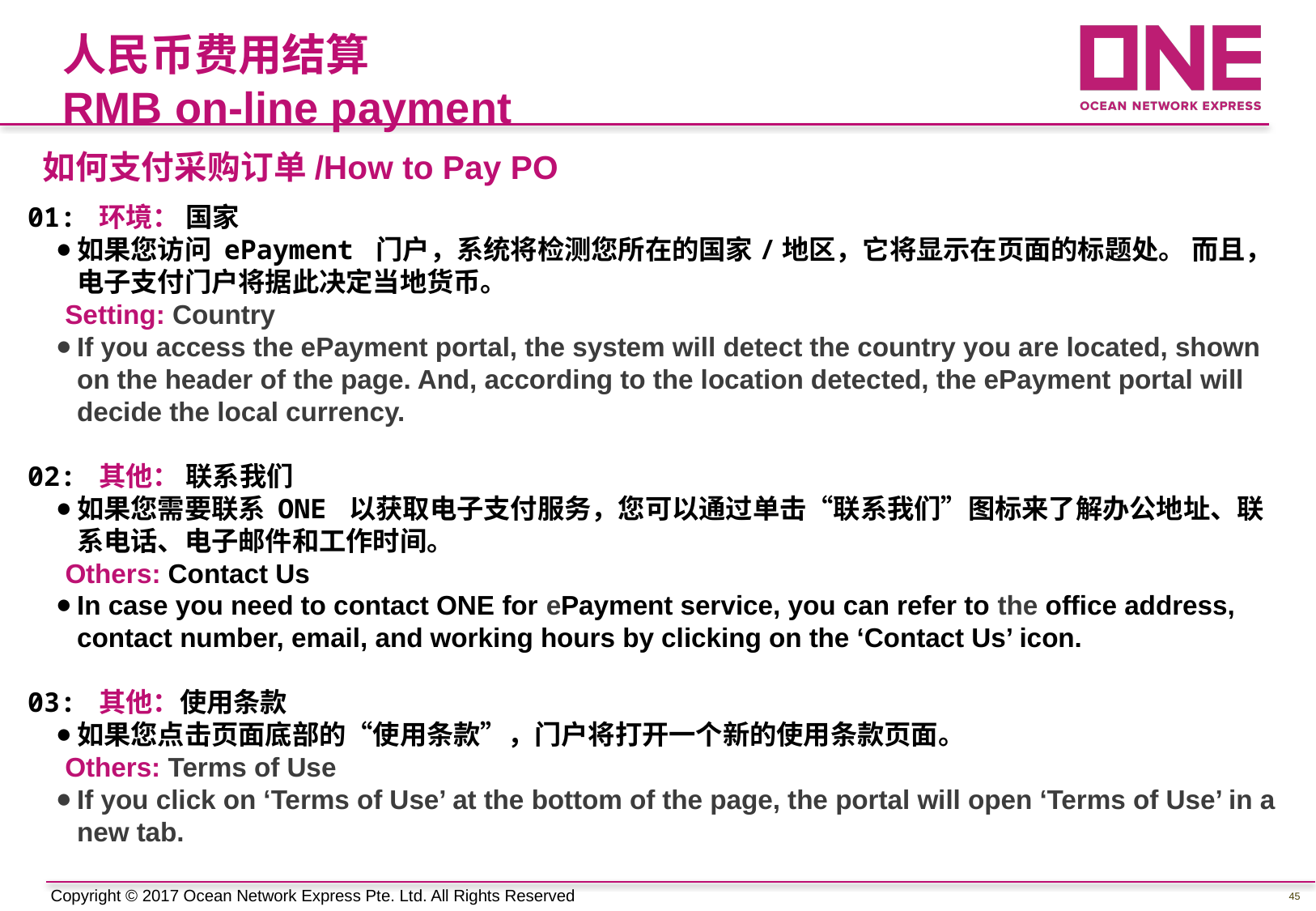

人民币费用结算
RMB on-line payment
如何支付采购订单/How to Pay PO

01: 环境： 国家
如果您访问 ePayment 门户，系统将检测您所在的国家/地区，它将显示在页面的标题处。 而且，电子支付门户将据此决定当地货币。
     Setting: Country
If you access the ePayment portal, the system will detect the country you are located, shown on the header of the page. And, according to the location detected, the ePayment portal will decide the local currency.

02: 其他： 联系我们
如果您需要联系 ONE 以获取电子支付服务，您可以通过单击“联系我们”图标来了解办公地址、联系电话、电子邮件和工作时间。
     Others: Contact Us
In case you need to contact ONE for ePayment service, you can refer to the office address, contact number, email, and working hours by clicking on the ‘Contact Us’ icon.

03: 其他：使用条款
如果您点击页面底部的“使用条款”，门户将打开一个新的使用条款页面。
     Others: Terms of Use
If you click on ‘Terms of Use’ at the bottom of the page, the portal will open ‘Terms of Use’ in a new tab.

45